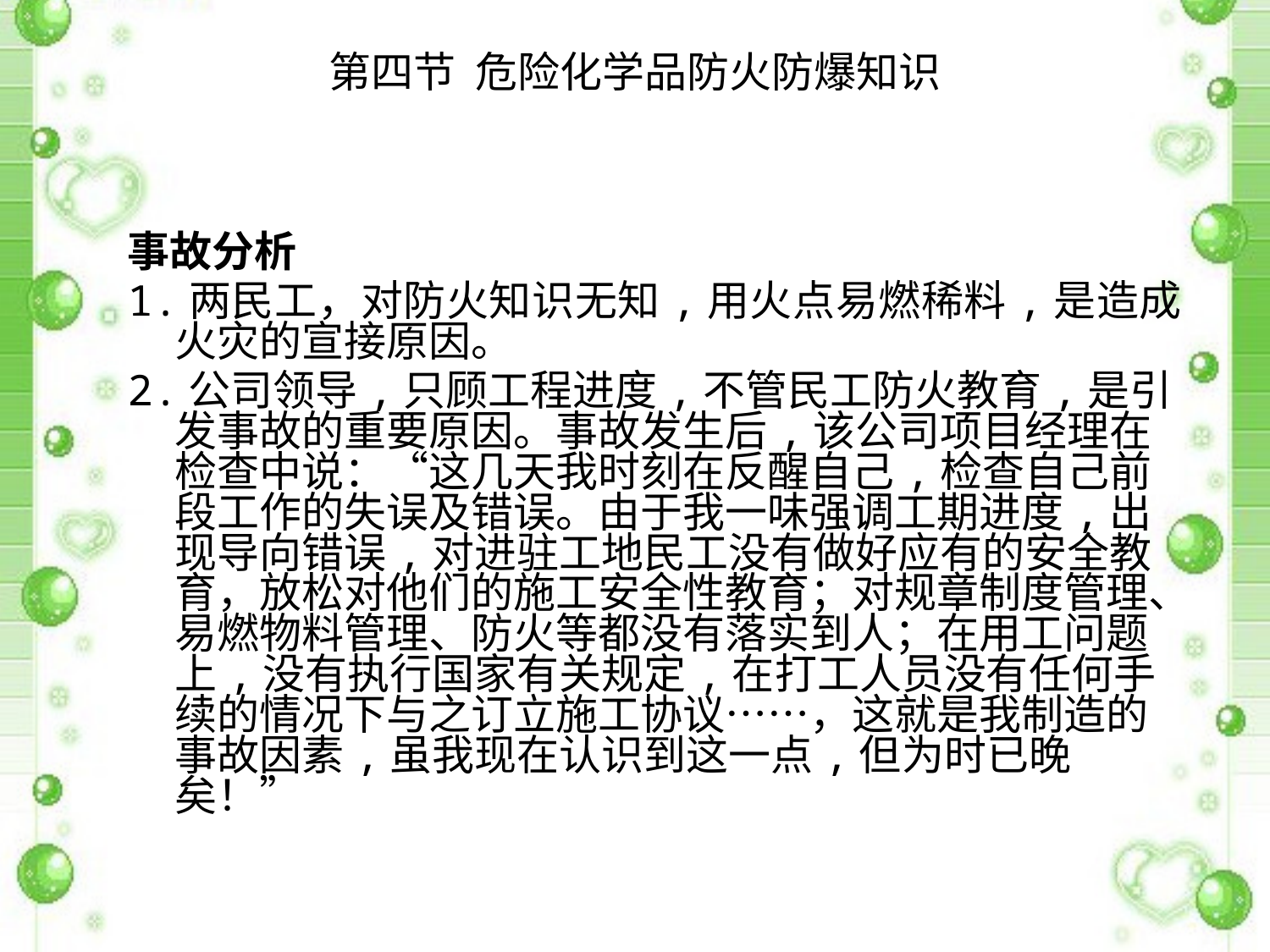

第四节  危险化学品防火防爆知识
事故分析
1.两民工，对防火知识无知,用火点易燃稀料,是造成火灾的宣接原因。
2.公司领导,只顾工程进度,不管民工防火教育,是引发事故的重要原因。事故发生后,该公司项目经理在检查中说：“这几天我时刻在反醒自己,检查自己前段工作的失误及错误。由于我一味强调工期进度,出现导向错误,对进驻工地民工没有做好应有的安全教育，放松对他们的施工安全性教育；对规章制度管理、易燃物料管理、防火等都没有落实到人；在用工问题上,没有执行国家有关规定,在打工人员没有任何手续的情况下与之订立施工协议……，这就是我制造的事故因素,虽我现在认识到这一点,但为时已晚矣！”